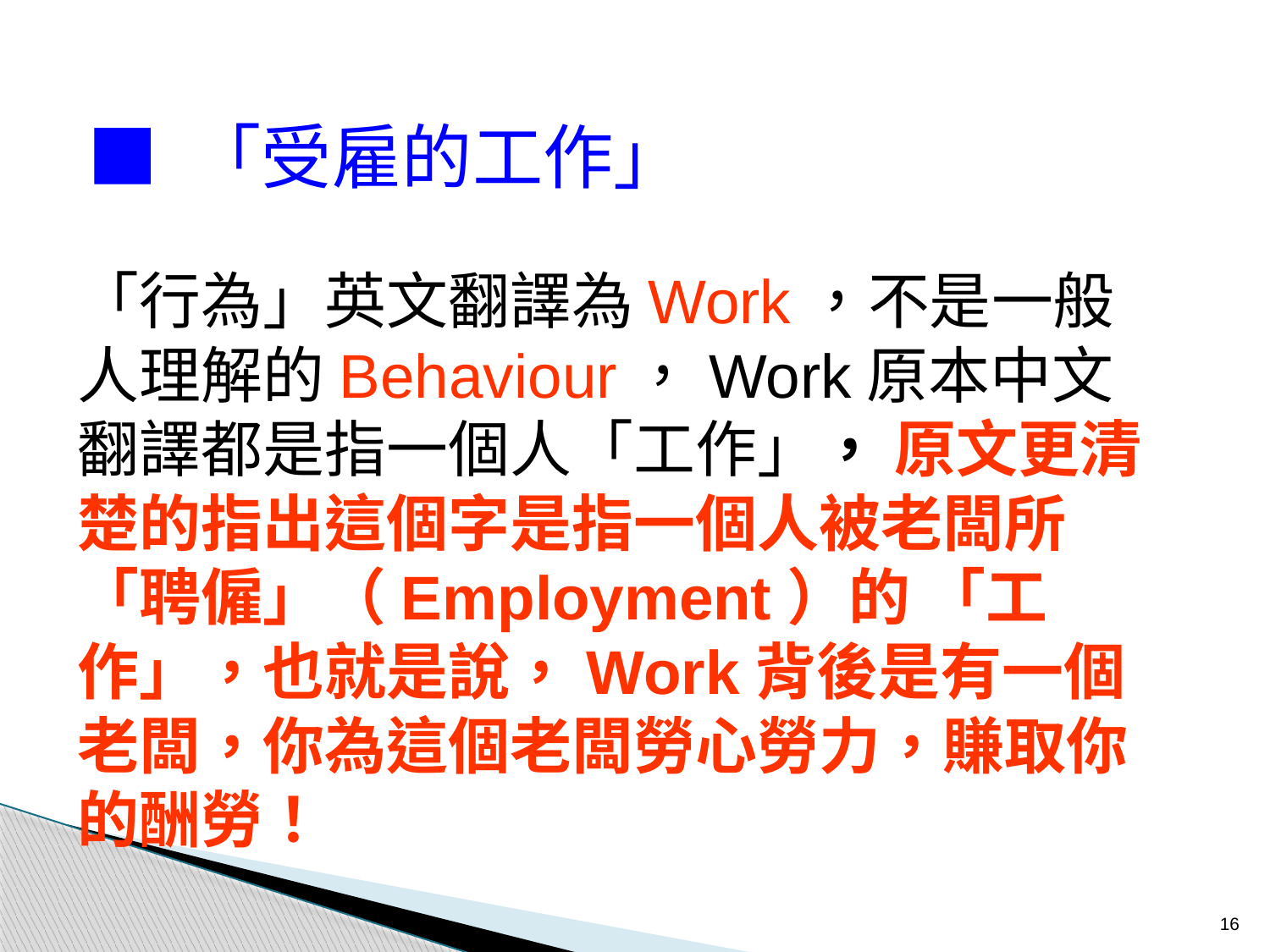

■ 「受雇的工作」
「行為」英文翻譯為Work，不是一般人理解的Behaviour，Work原本中文翻譯都是指一個人「工作」， 原文更清楚的指出這個字是指一個人被老闆所「聘僱」（Employment）的 「工作」，也就是說，Work背後是有一個老闆，你為這個老闆勞心勞力，賺取你的酬勞！
16